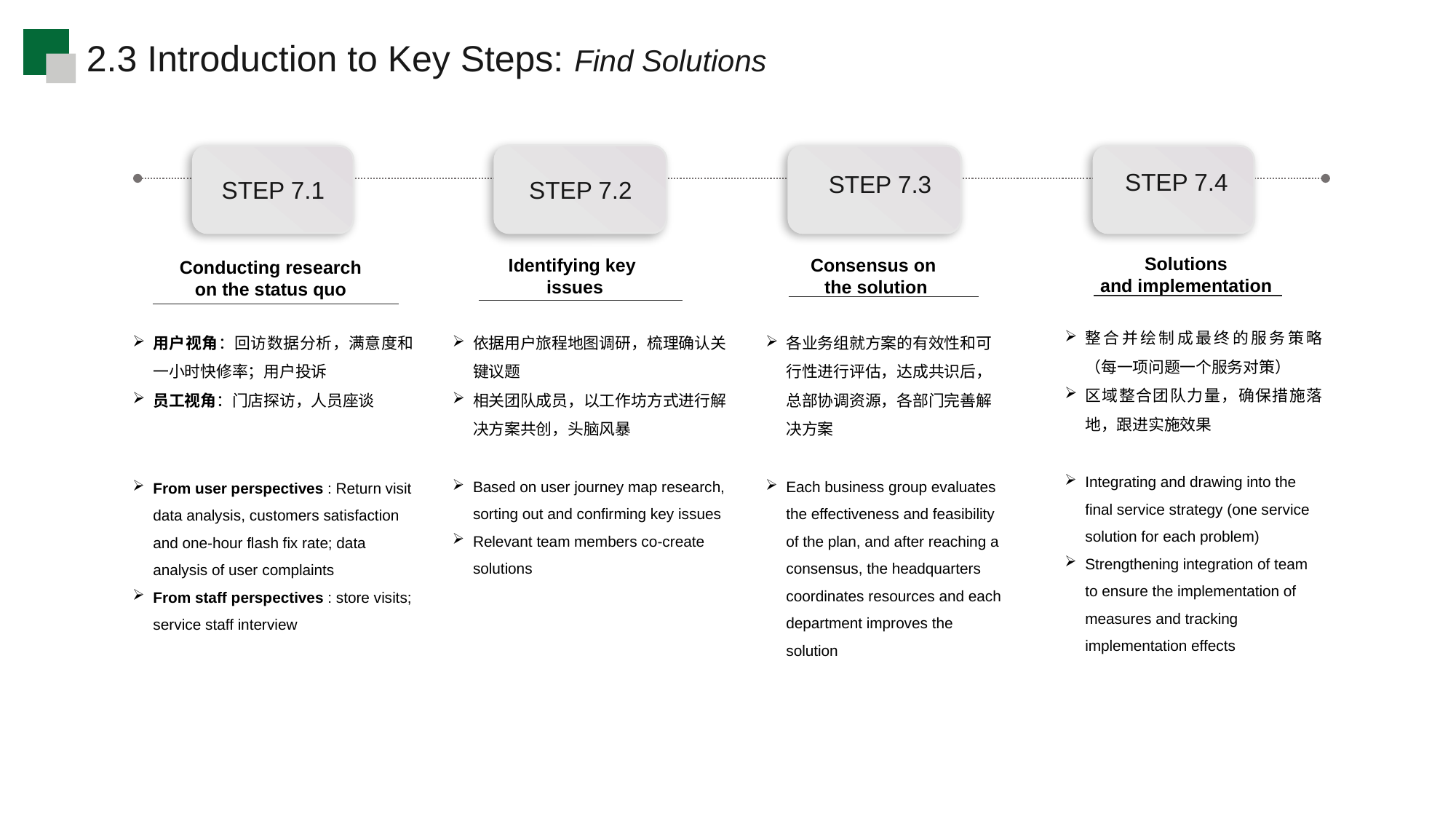

2.3 Introduction to Key Steps: Find Solutions

STEP 7.2
STEP 7.1

STEP 7.4
STEP 7.3

Conducting research
on the status quo
Solutions
and implementation
Identifying key
issues
Consensus on
the solution
用户视角：回访数据分析，满意度和一小时快修率；用户投诉
员工视角：门店探访，人员座谈

From user perspectives : Return visit data analysis, customers satisfaction and one-hour flash fix rate; data analysis of user complaints
From staff perspectives : store visits; service staff interview
依据用户旅程地图调研，梳理确认关键议题
相关团队成员，以工作坊方式进行解决方案共创，头脑风暴

Based on user journey map research, sorting out and confirming key issues
Relevant team members co-create solutions
各业务组就方案的有效性和可行性进行评估，达成共识后，总部协调资源，各部门完善解决方案

Each business group evaluates the effectiveness and feasibility of the plan, and after reaching a consensus, the headquarters coordinates resources and each department improves the solution
整合并绘制成最终的服务策略（每一项问题一个服务对策）
区域整合团队力量，确保措施落地，跟进实施效果

Integrating and drawing into the final service strategy (one service solution for each problem)
Strengthening integration of team to ensure the implementation of measures and tracking implementation effects